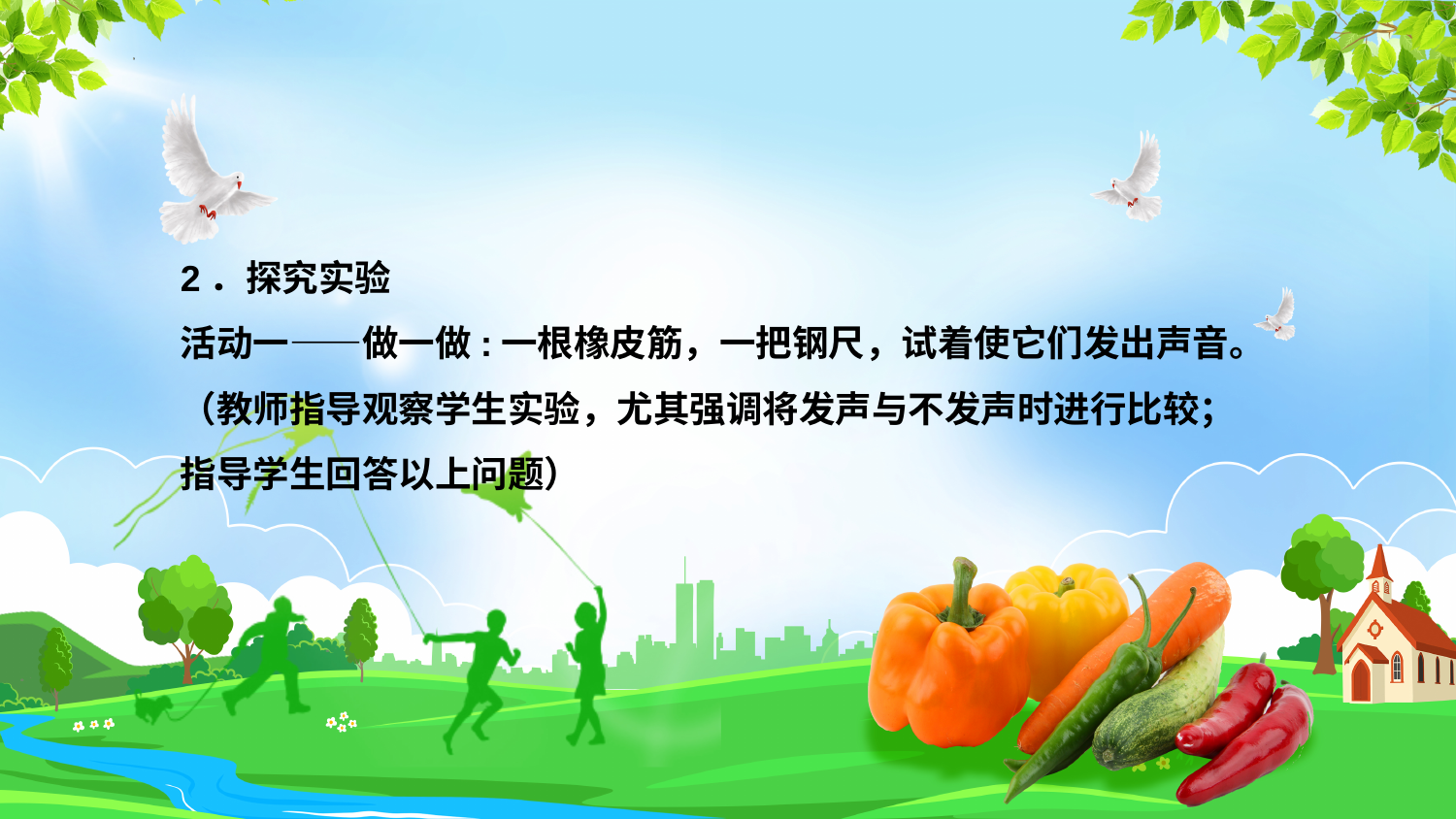

2．探究实验
活动一——做一做:一根橡皮筋，一把钢尺，试着使它们发出声音。
（教师指导观察学生实验，尤其强调将发声与不发声时进行比较；指导学生回答以上问题）